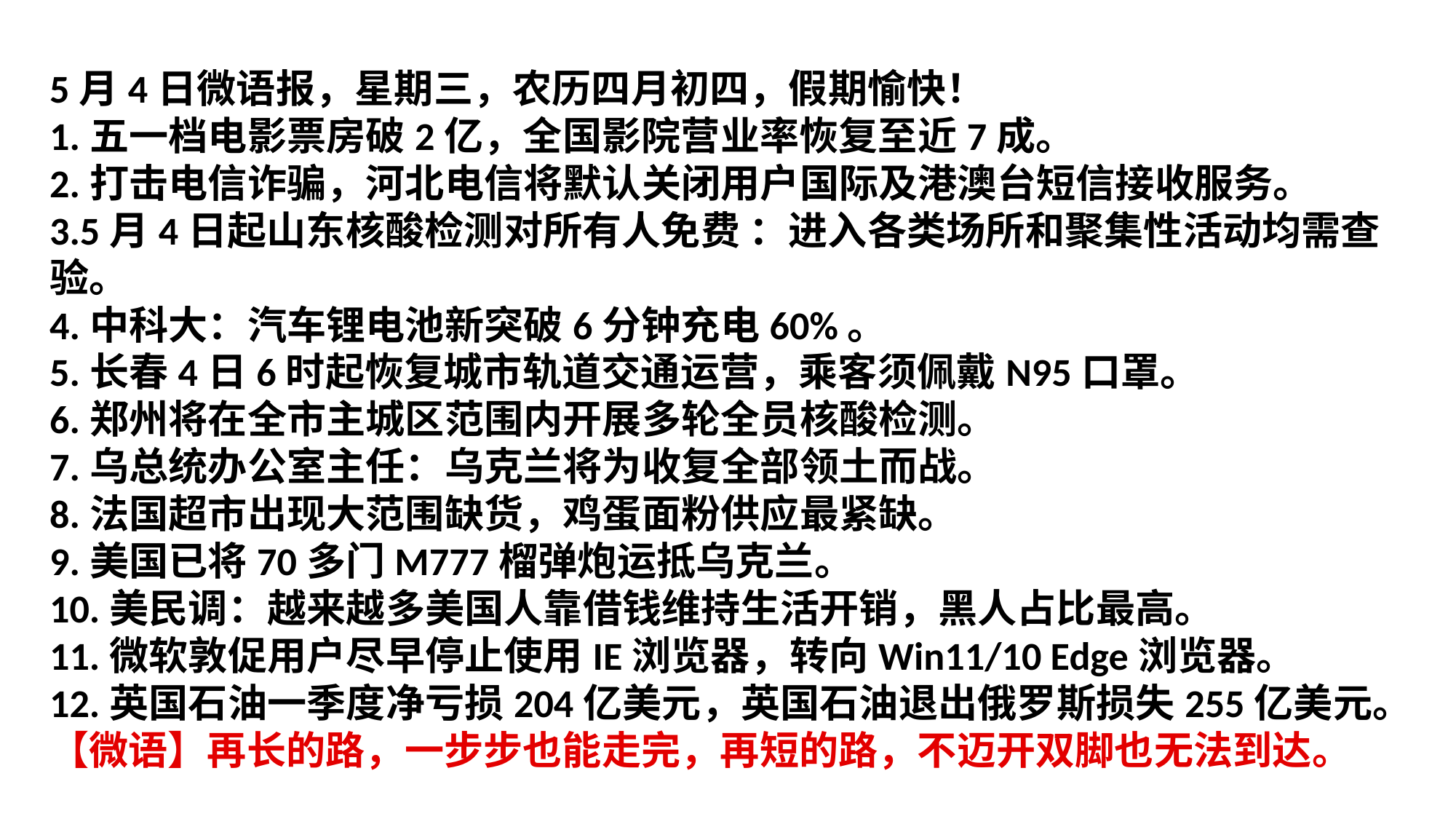

5月4日微语报，星期三，农历四月初四，假期愉快！
1.五一档电影票房破2亿，全国影院营业率恢复至近7成。
2.打击电信诈骗，河北电信将默认关闭用户国际及港澳台短信接收服务。
3.5月4日起山东核酸检测对所有人免费 ：进入各类场所和聚集性活动均需查验。
4.中科大：汽车锂电池新突破6分钟充电60%。
5.长春4日6时起恢复城市轨道交通运营，乘客须佩戴N95口罩。
6.郑州将在全市主城区范围内开展多轮全员核酸检测。
7.乌总统办公室主任：乌克兰将为收复全部领土而战。
8.法国超市出现大范围缺货，鸡蛋面粉供应最紧缺。
9.美国已将70多门M777榴弹炮运抵乌克兰。
10.美民调：越来越多美国人靠借钱维持生活开销，黑人占比最高。
11.微软敦促用户尽早停止使用IE浏览器，转向Win11/10 Edge浏览器。
12.英国石油一季度净亏损204亿美元，英国石油退出俄罗斯损失255亿美元。
【微语】再长的路，一步步也能走完，再短的路，不迈开双脚也无法到达。